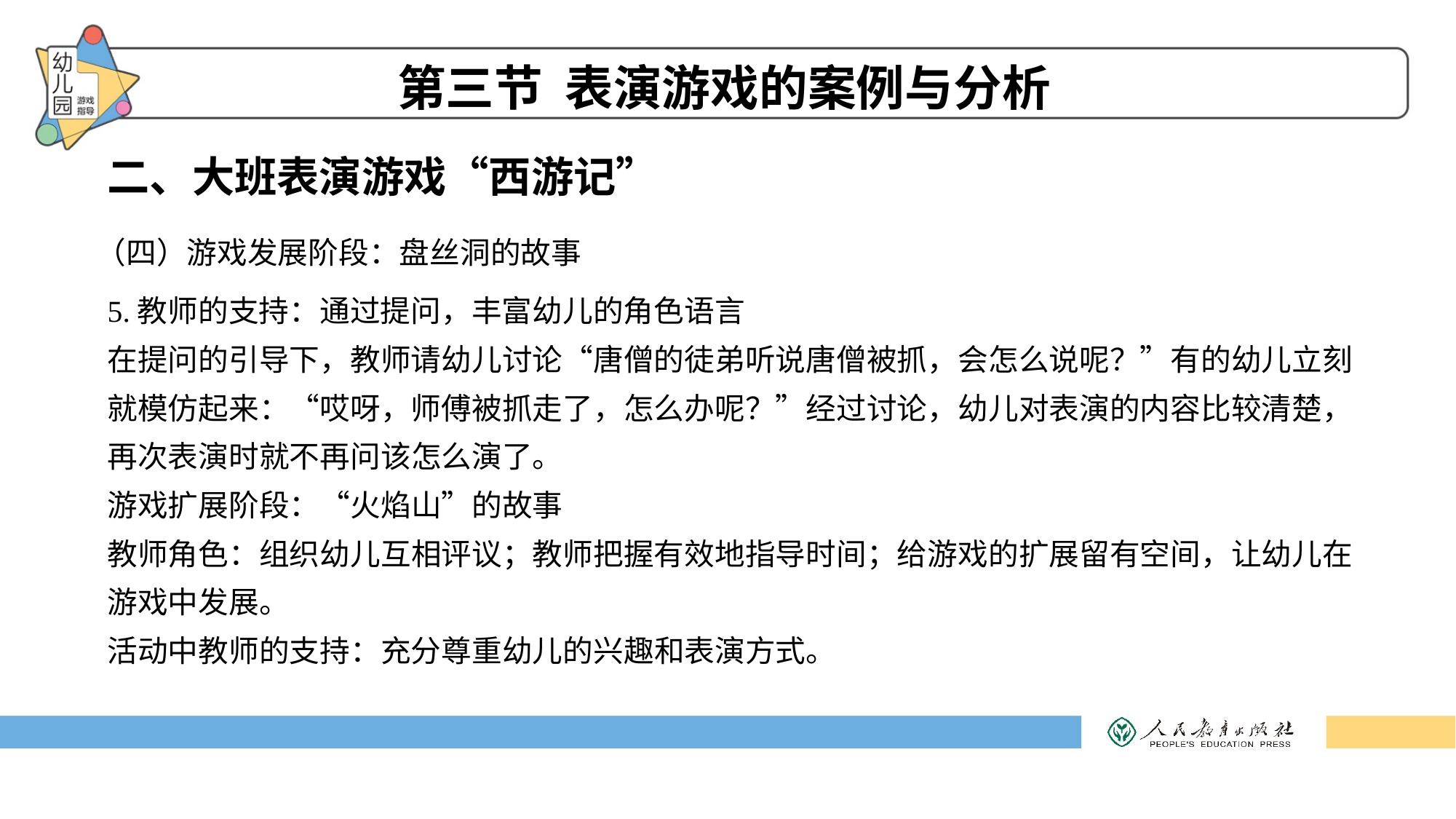

第三节  表演游戏的案例与分析
二、大班表演游戏“西游记”
（四）游戏发展阶段：盘丝洞的故事
5.教师的支持：通过提问，丰富幼儿的角色语言
在提问的引导下，教师请幼儿讨论“唐僧的徒弟听说唐僧被抓，会怎么说呢？”有的幼儿立刻就模仿起来：“哎呀，师傅被抓走了，怎么办呢？”经过讨论，幼儿对表演的内容比较清楚，再次表演时就不再问该怎么演了。
游戏扩展阶段：“火焰山”的故事
教师角色：组织幼儿互相评议；教师把握有效地指导时间；给游戏的扩展留有空间，让幼儿在游戏中发展。
活动中教师的支持：充分尊重幼儿的兴趣和表演方式。